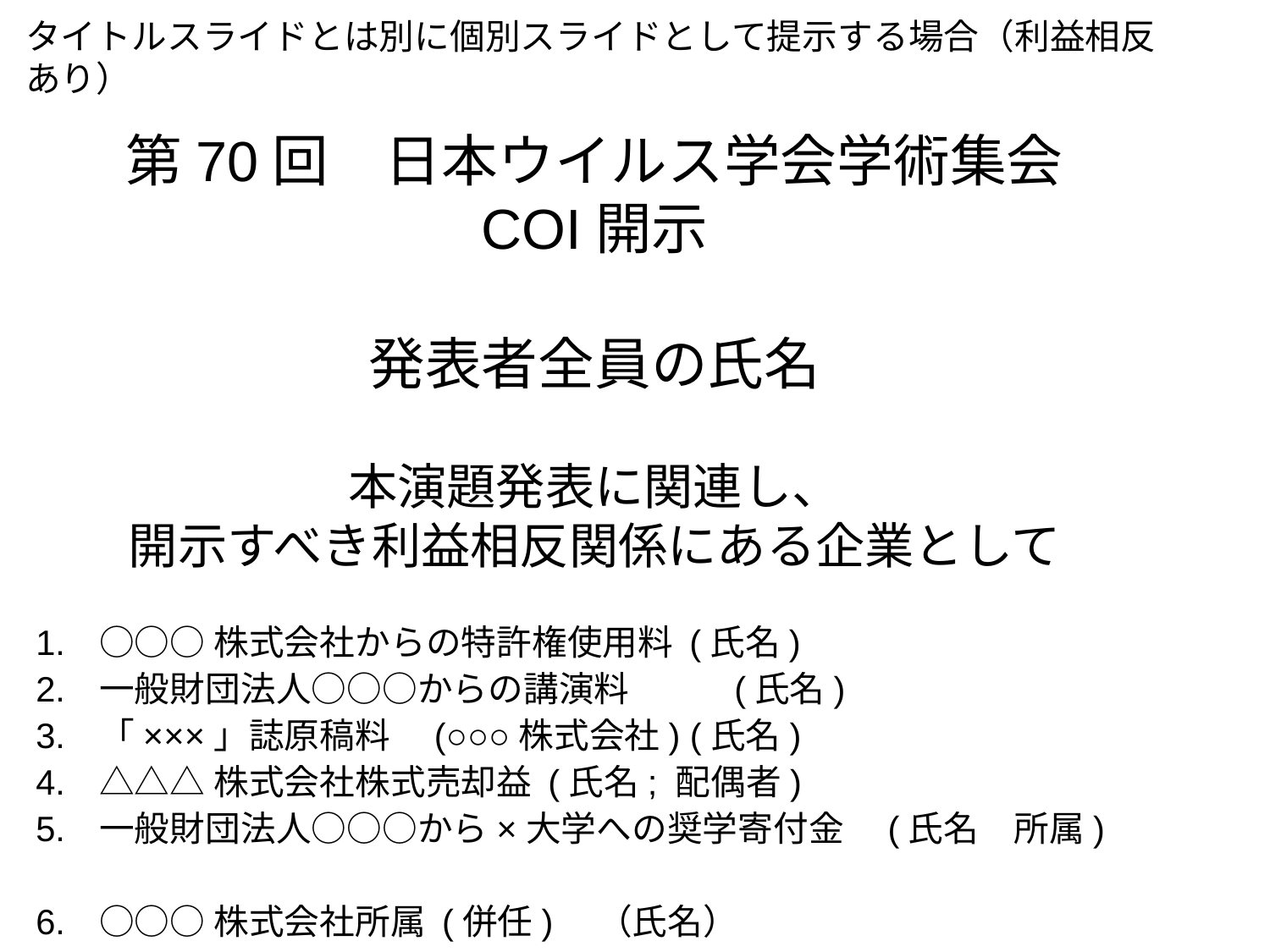

タイトルスライドとは別に個別スライドとして提示する場合（利益相反あり）
第70回　日本ウイルス学会学術集会
COI開示

発表者全員の氏名

本演題発表に関連し、
開示すべき利益相反関係にある企業として

○○○株式会社からの特許権使用料 (氏名)
一般財団法人○○○からの講演料	(氏名)
「×××」誌原稿料　(○○○株式会社) (氏名)
△△△株式会社株式売却益 (氏名; 配偶者)
一般財団法人○○○から×大学への奨学寄付金　(氏名　所属)
○○○株式会社所属 (併任)　（氏名）